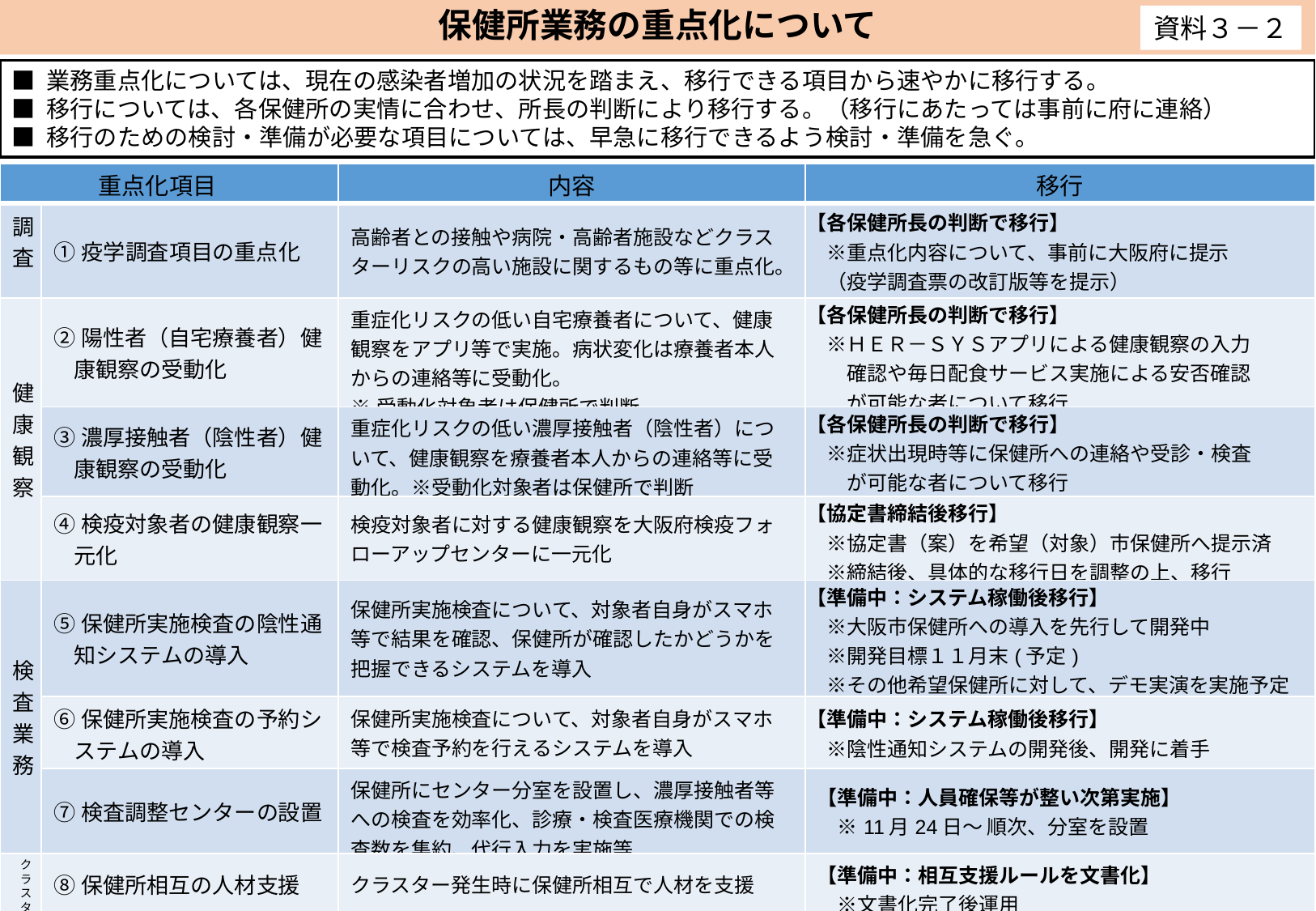

# 保健所業務の重点化について
資料３－２
■ 業務重点化については、現在の感染者増加の状況を踏まえ、移行できる項目から速やかに移行する。
■ 移行については、各保健所の実情に合わせ、所長の判断により移行する。（移行にあたっては事前に府に連絡）
■ 移行のための検討・準備が必要な項目については、早急に移行できるよう検討・準備を急ぐ。
| 重点化項目 |  | 内容 | 移行 |
| --- | --- | --- | --- |
| 調査 | ①疫学調査項目の重点化 | 高齢者との接触や病院・高齢者施設などクラスターリスクの高い施設に関するもの等に重点化。 | 【各保健所長の判断で移行】 　※重点化内容について、事前に大阪府に提示 　（疫学調査票の改訂版等を提示） |
| 健康観察 | ②陽性者（自宅療養者）健 康観察の受動化 | 重症化リスクの低い自宅療養者について、健康観察をアプリ等で実施。病状変化は療養者本人からの連絡等に受動化。 ※受動化対象者は保健所で判断 | 【各保健所長の判断で移行】 　※ＨＥＲ－ＳＹＳアプリによる健康観察の入力 　　確認や毎日配食サービス実施による安否確認 　　が可能な者について移行 |
|  | ➂濃厚接触者（陰性者）健 康観察の受動化 | 重症化リスクの低い濃厚接触者（陰性者）について、健康観察を療養者本人からの連絡等に受動化。※受動化対象者は保健所で判断 | 【各保健所長の判断で移行】 　※症状出現時等に保健所への連絡や受診・検査 　　が可能な者について移行 |
|  | ④検疫対象者の健康観察一 元化 | 検疫対象者に対する健康観察を大阪府検疫フォローアップセンターに一元化 | 【協定書締結後移行】 　※協定書（案）を希望（対象）市保健所へ提示済 　※締結後、具体的な移行日を調整の上、移行 |
| 検査業務 | ⑤保健所実施検査の陰性通 知システムの導入 | 保健所実施検査について、対象者自身がスマホ等で結果を確認、保健所が確認したかどうかを把握できるシステムを導入 | 【準備中：システム稼働後移行】 　※大阪市保健所への導入を先行して開発中 　※開発目標１１月末(予定) 　※その他希望保健所に対して、デモ実演を実施予定 |
|  | ⑥保健所実施検査の予約シ ステムの導入 | 保健所実施検査について、対象者自身がスマホ等で検査予約を行えるシステムを導入 | 【準備中：システム稼働後移行】 　※陰性通知システムの開発後、開発に着手 |
|  | ⑦検査調整センターの設置 | 保健所にセンター分室を設置し、濃厚接触者等への検査を効率化、診療・検査医療機関での検査数を集約、代行入力を実施等 | 【準備中：人員確保等が整い次第実施】 　※11月24日～ 順次、分室を設置 |
|  | ⑧保健所相互の人材支援 | クラスター発生時に保健所相互で人材を支援 | 【準備中：相互支援ルールを文書化】 　※文書化完了後運用 |
クラスタ